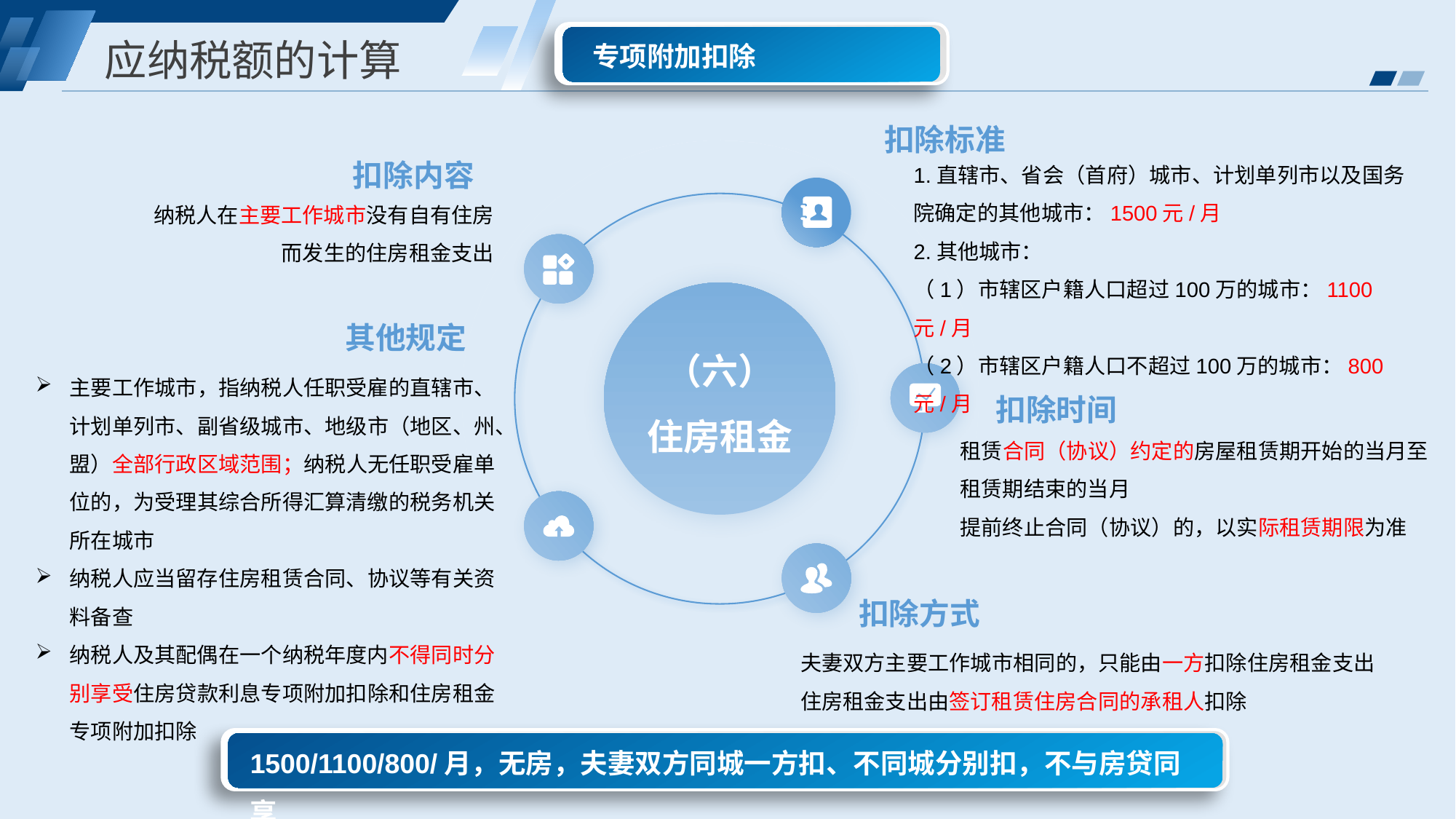

专项附加扣除
应纳税额的计算
扣除标准
扣除内容

1.直辖市、省会（首府）城市、计划单列市以及国务院确定的其他城市：1500元/月
2.其他城市：
（1）市辖区户籍人口超过100万的城市：1100元/月
（2）市辖区户籍人口不超过100万的城市：800元/月

纳税人在主要工作城市没有自有住房而发生的住房租金支出

其他规定
（六）
住房租金
主要工作城市，指纳税人任职受雇的直辖市、计划单列市、副省级城市、地级市（地区、州、盟）全部行政区域范围；纳税人无任职受雇单位的，为受理其综合所得汇算清缴的税务机关所在城市
纳税人应当留存住房租赁合同、协议等有关资料备查
纳税人及其配偶在一个纳税年度内不得同时分别享受住房贷款利息专项附加扣除和住房租金专项附加扣除

扣除时间

租赁合同（协议）约定的房屋租赁期开始的当月至租赁期结束的当月
提前终止合同（协议）的，以实际租赁期限为准

扣除方式
夫妻双方主要工作城市相同的，只能由一方扣除住房租金支出
住房租金支出由签订租赁住房合同的承租人扣除
1500/1100/800/月，无房，夫妻双方同城一方扣、不同城分别扣，不与房贷同享